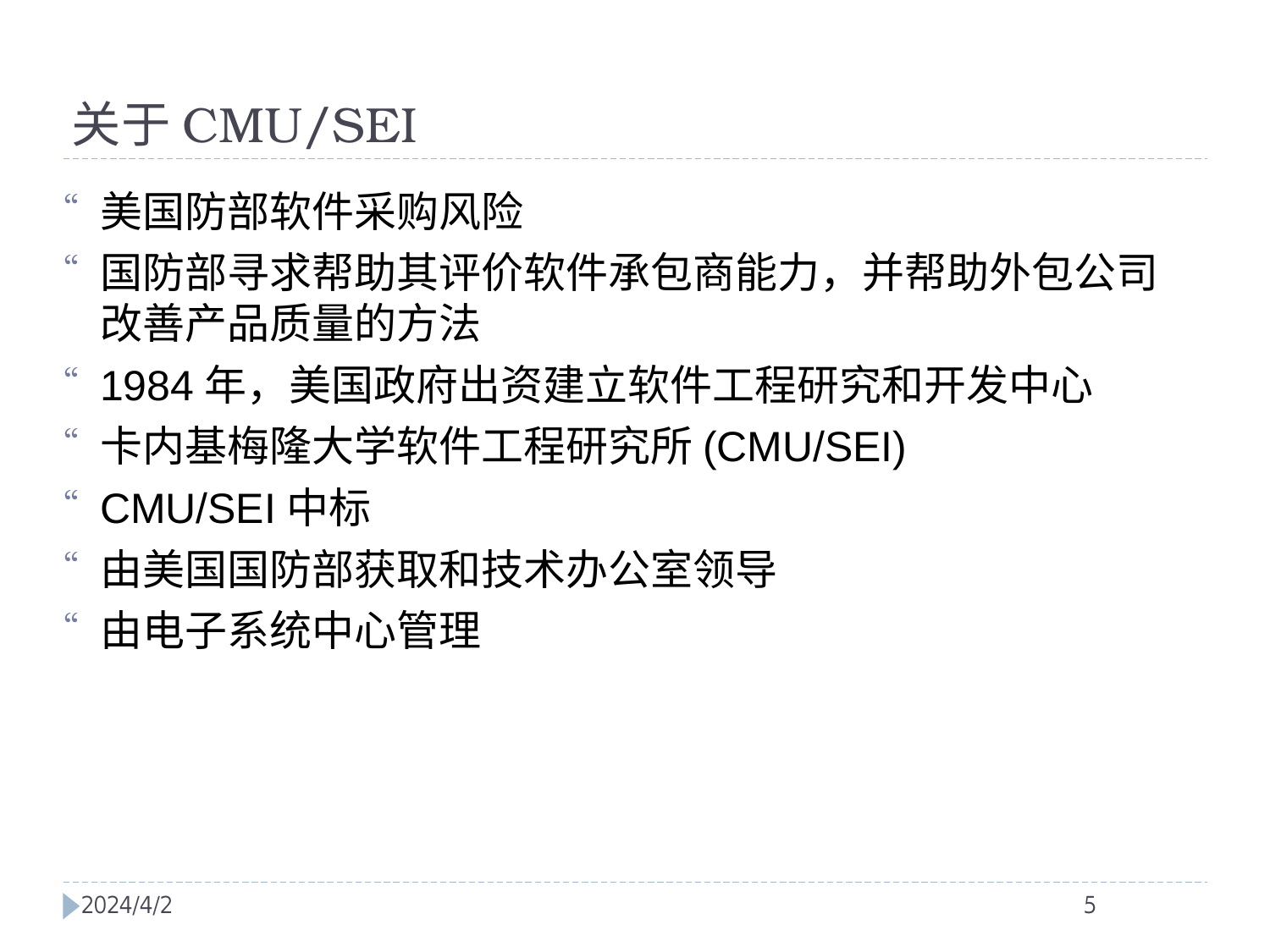

关于CMU/SEI
美国防部软件采购风险
国防部寻求帮助其评价软件承包商能力，并帮助外包公司改善产品质量的方法
1984年，美国政府出资建立软件工程研究和开发中心
卡内基梅隆大学软件工程研究所(CMU/SEI)
CMU/SEI中标
由美国国防部获取和技术办公室领导
由电子系统中心管理
2024/4/2
5